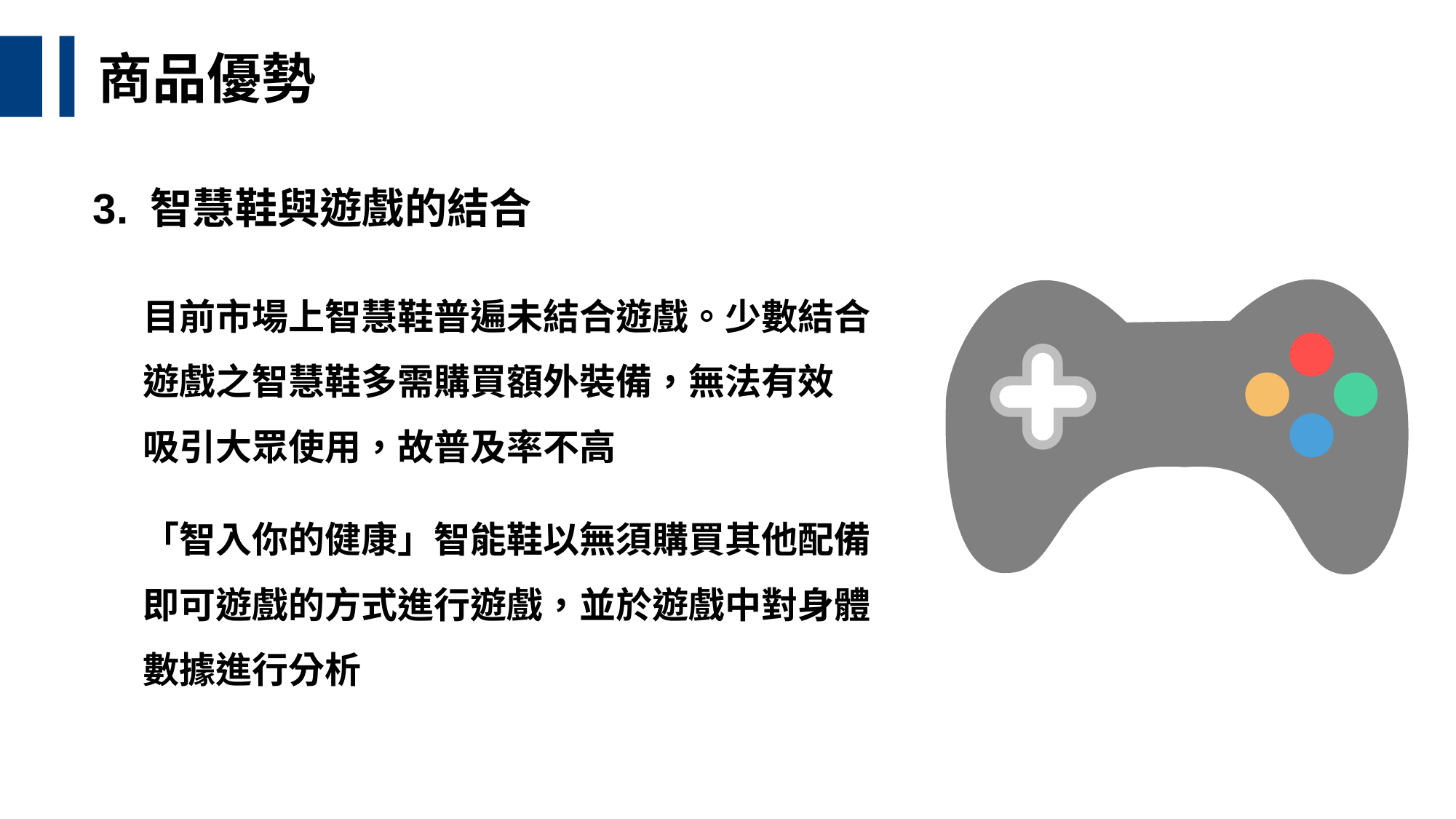

商品優勢
3. 智慧鞋與遊戲的結合
目前市場上智慧鞋普遍未結合遊戲。少數結合
遊戲之智慧鞋多需購買額外裝備，無法有效
吸引大眾使用，故普及率不高
「智入你的健康」智能鞋以無須購買其他配備
即可遊戲的方式進行遊戲，並於遊戲中對身體
數據進行分析